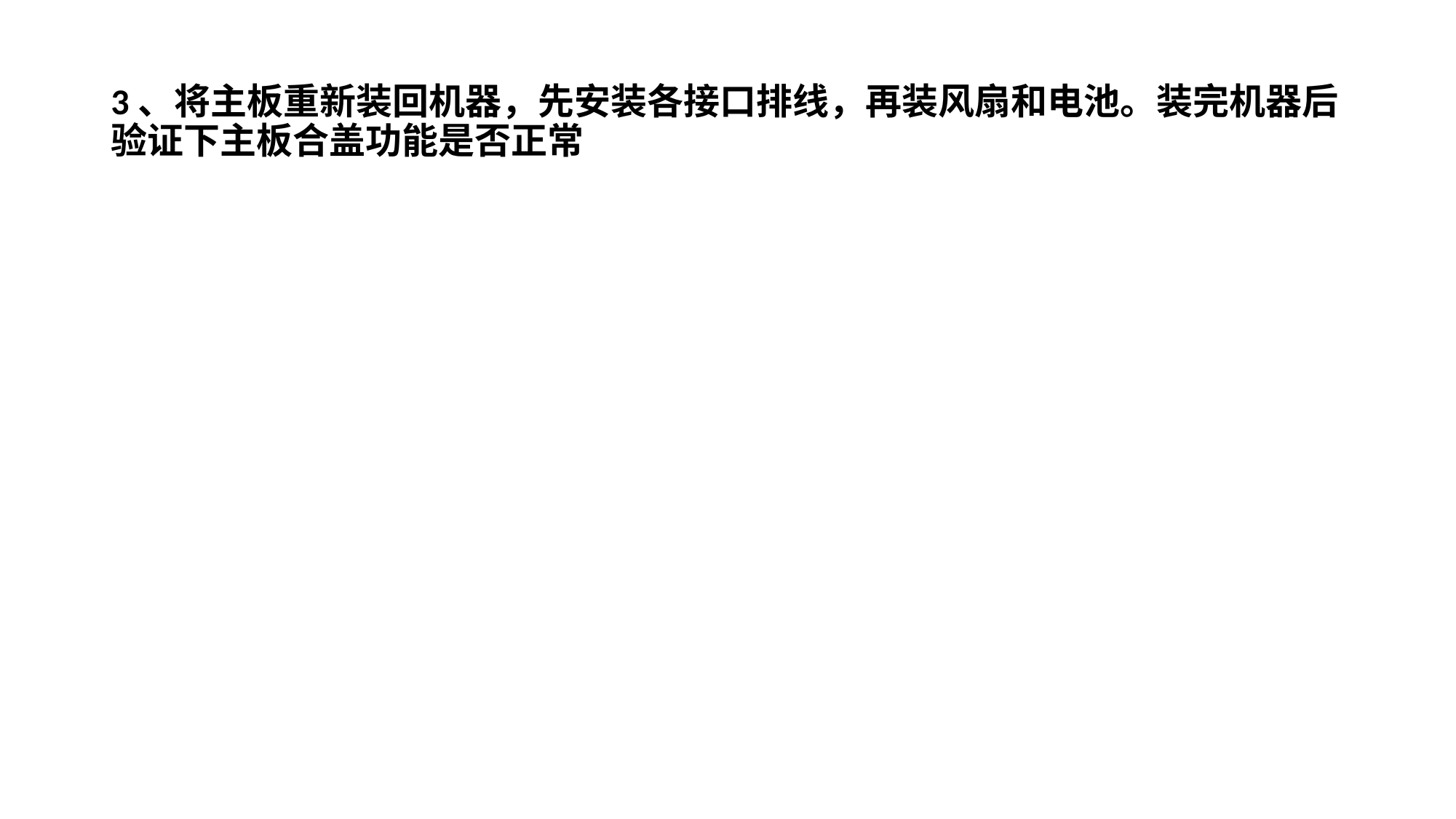

# 3、将主板重新装回机器，先安装各接口排线，再装风扇和电池。装完机器后验证下主板合盖功能是否正常